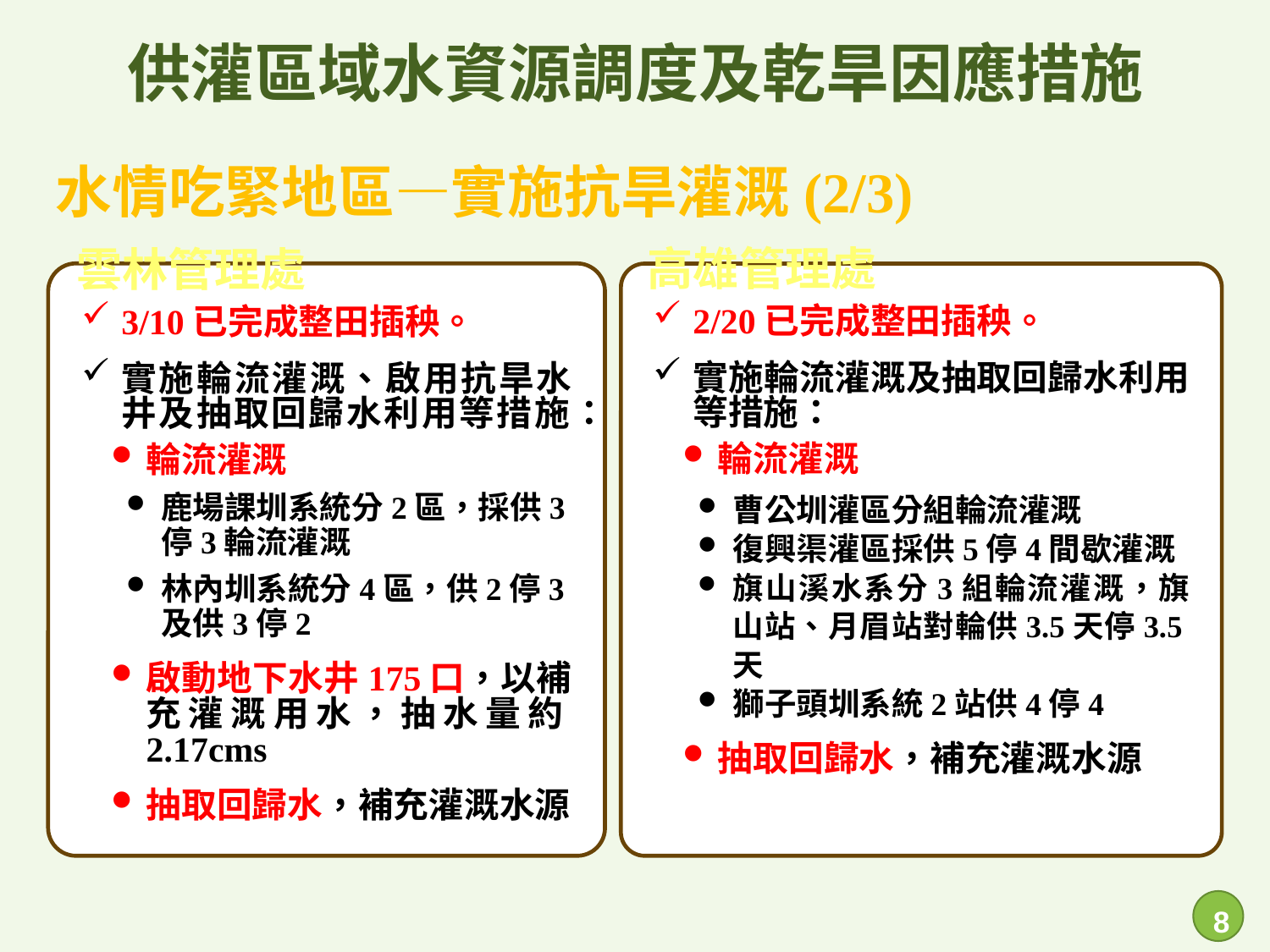

# 供灌區域水資源調度及乾旱因應措施
水情吃緊地區—實施抗旱灌溉(2/3)
高雄管理處
雲林管理處
3/10已完成整田插秧。
實施輪流灌溉、啟用抗旱水井及抽取回歸水利用等措施：
輪流灌溉
鹿場課圳系統分2區，採供3停3輪流灌溉
林內圳系統分4區，供2停3及供3停2
啟動地下水井175口，以補充灌溉用水，抽水量約2.17cms
抽取回歸水，補充灌溉水源
2/20已完成整田插秧。
實施輪流灌溉及抽取回歸水利用等措施：
輪流灌溉
曹公圳灌區分組輪流灌溉
復興渠灌區採供5停4間歇灌溉
旗山溪水系分3組輪流灌溉，旗山站、月眉站對輪供3.5天停3.5天
獅子頭圳系統2站供4停4
抽取回歸水，補充灌溉水源
8